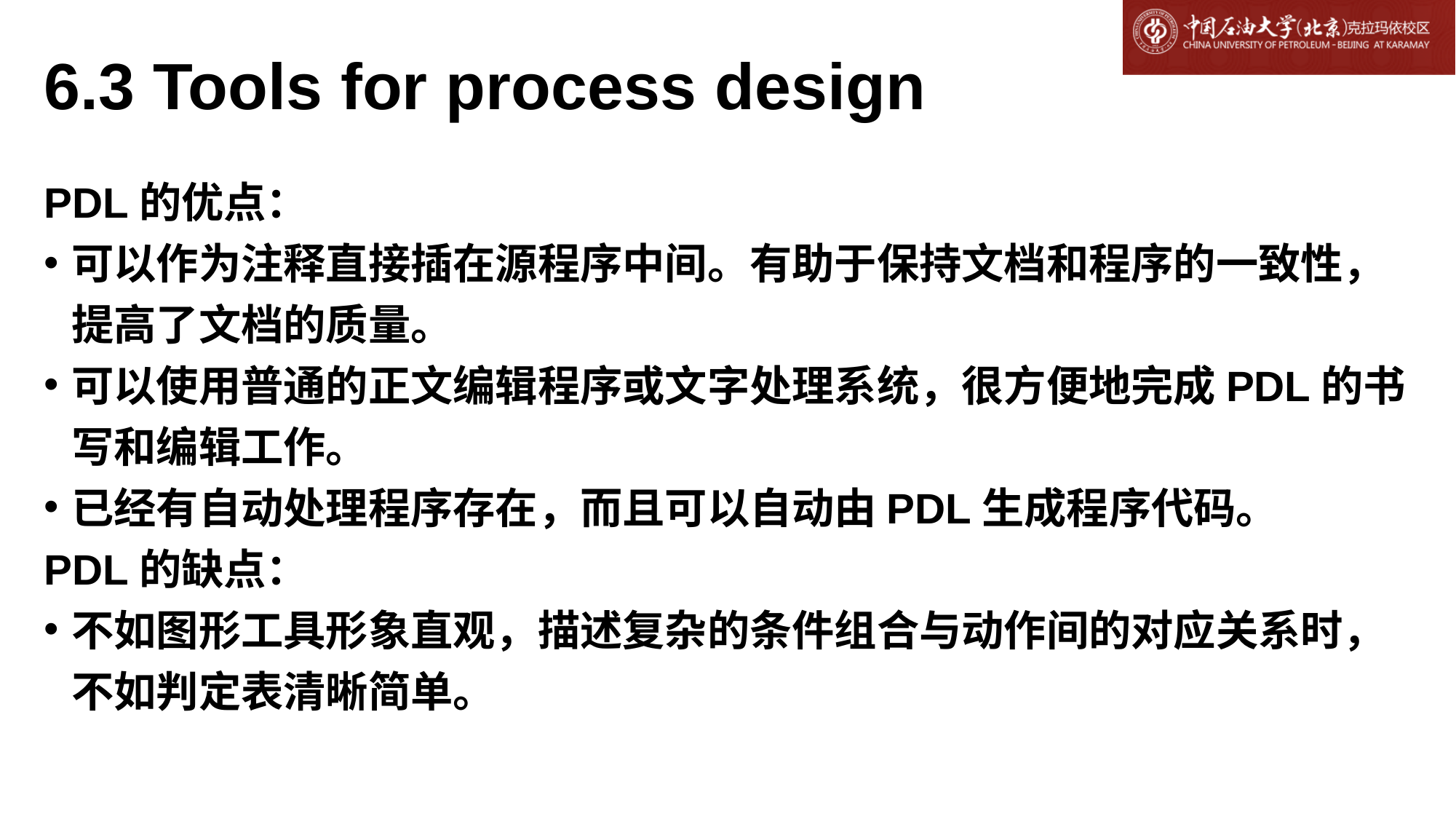

# 6.3 Tools for process design
PDL的优点：
可以作为注释直接插在源程序中间。有助于保持文档和程序的一致性，提高了文档的质量。
可以使用普通的正文编辑程序或文字处理系统，很方便地完成PDL的书写和编辑工作。
已经有自动处理程序存在，而且可以自动由PDL生成程序代码。
PDL的缺点：
不如图形工具形象直观，描述复杂的条件组合与动作间的对应关系时，不如判定表清晰简单。